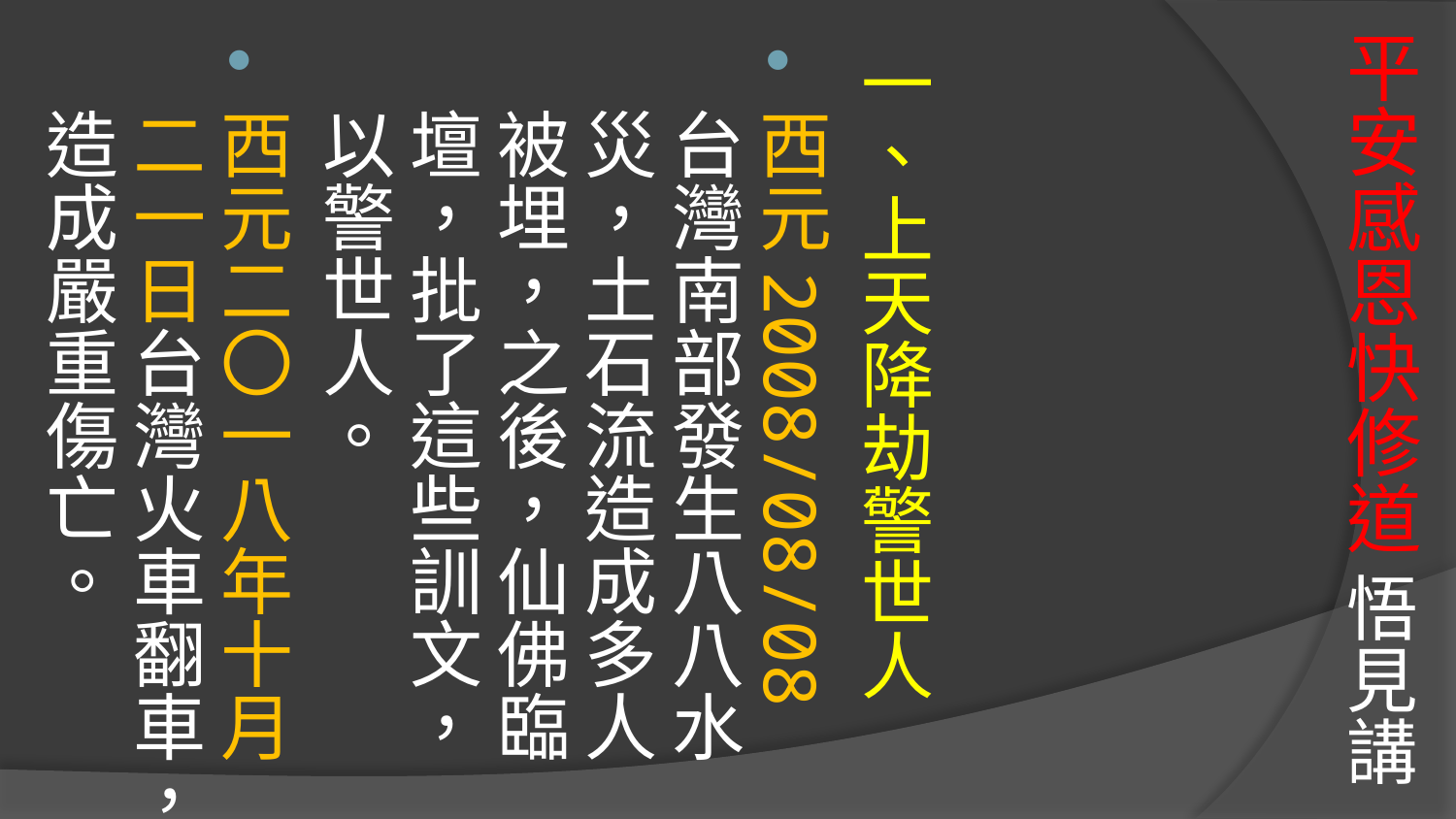

# 平安感恩快修道 悟見講
一、上天降劫警世人
西元2008/08/08 台灣南部發生八八水災，土石流造成多人被埋，之後，仙佛臨壇，批了這些訓文，以警世人。
西元二〇一八年十月二一日台灣火車翻車，造成嚴重傷亡。